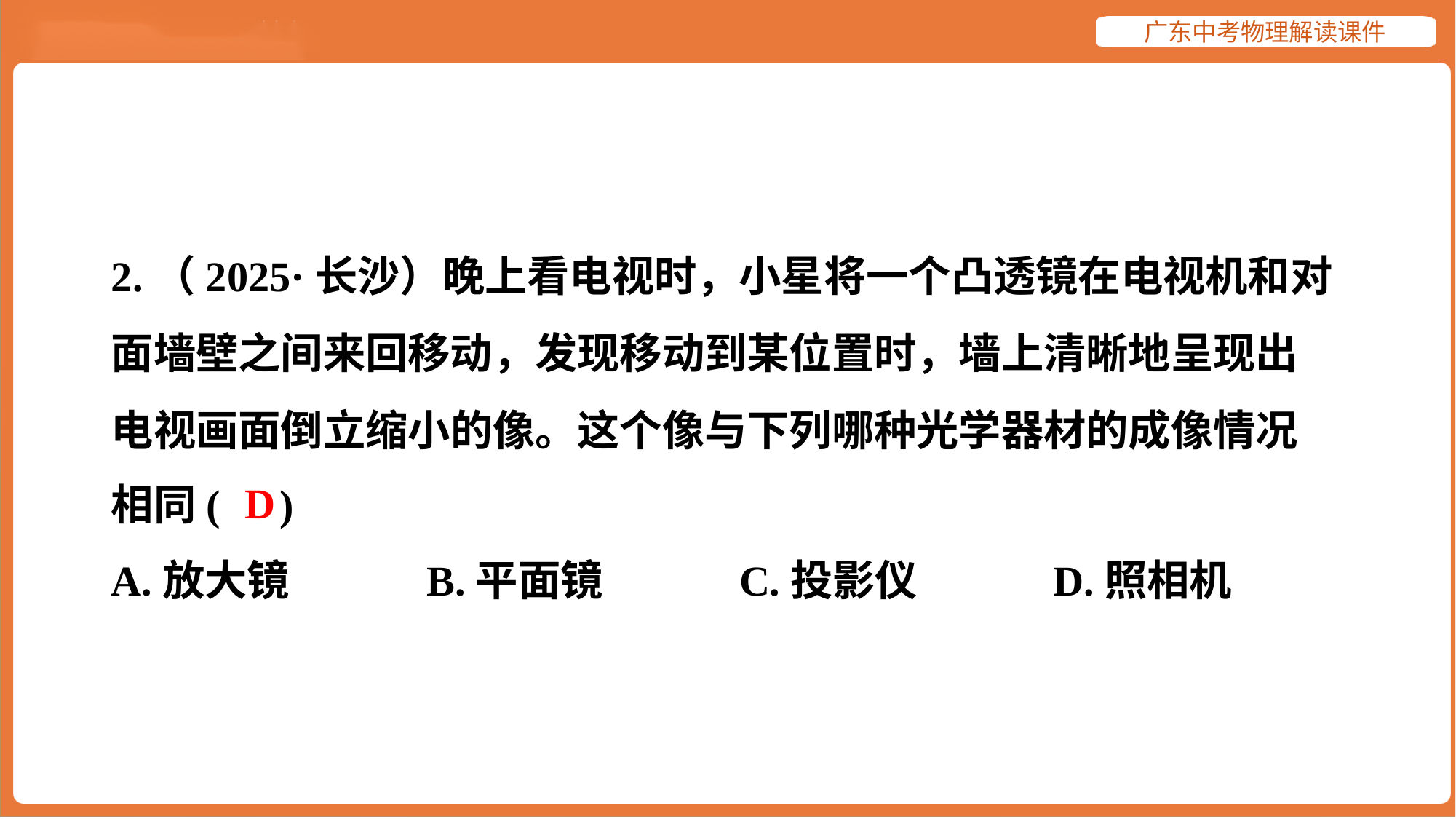

2.（2025·长沙）晚上看电视时，小星将一个凸透镜在电视机和对
面墙壁之间来回移动，发现移动到某位置时，墙上清晰地呈现出
电视画面倒立缩小的像。这个像与下列哪种光学器材的成像情况
相同(     )
D
A.放大镜	B.平面镜	C.投影仪	D.照相机